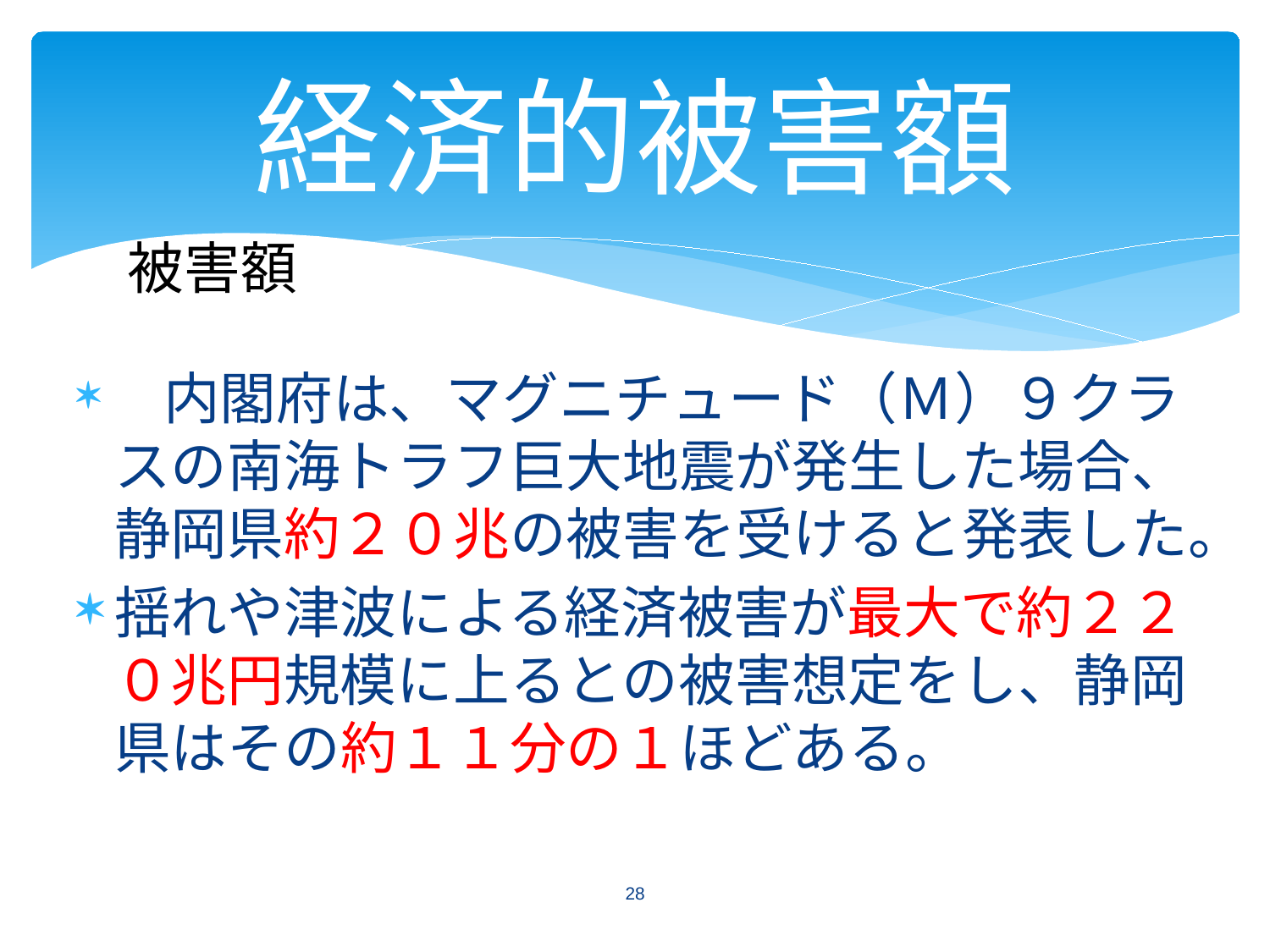

# 経済的被害額
被害額
　内閣府は、マグニチュード（Ｍ）９クラスの南海トラフ巨大地震が発生した場合、静岡県約２０兆の被害を受けると発表した。
揺れや津波による経済被害が最大で約２２０兆円規模に上るとの被害想定をし、静岡県はその約１１分の１ほどある。
28